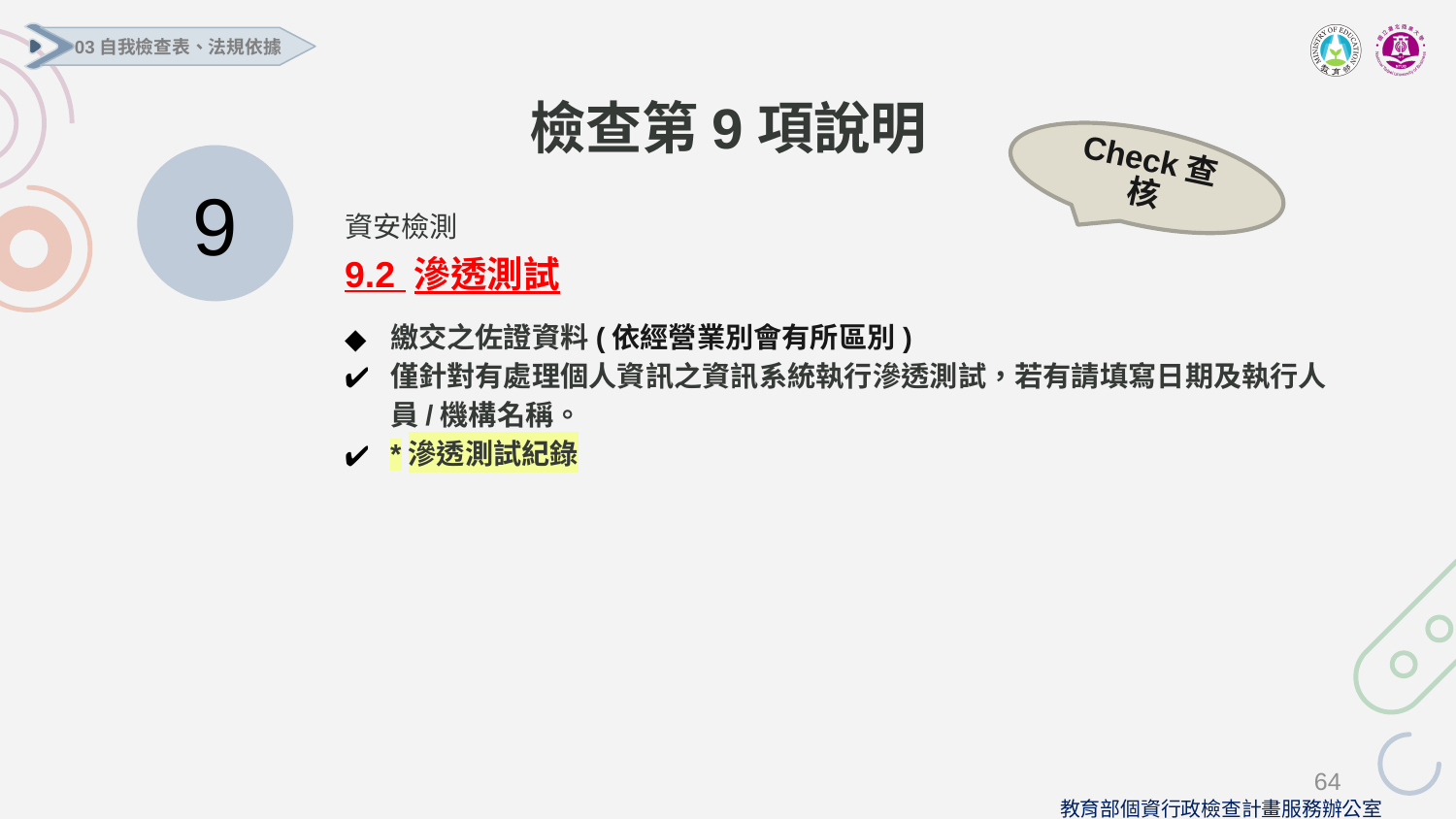

03自我檢查表、法規依據

# 檢查第9項說明
Check查核
9
資安檢測
9.2 滲透測試
繳交之佐證資料(依經營業別會有所區別)
僅針對有處理個人資訊之資訊系統執行滲透測試，若有請填寫日期及執行人員/機構名稱。
*滲透測試紀錄
64